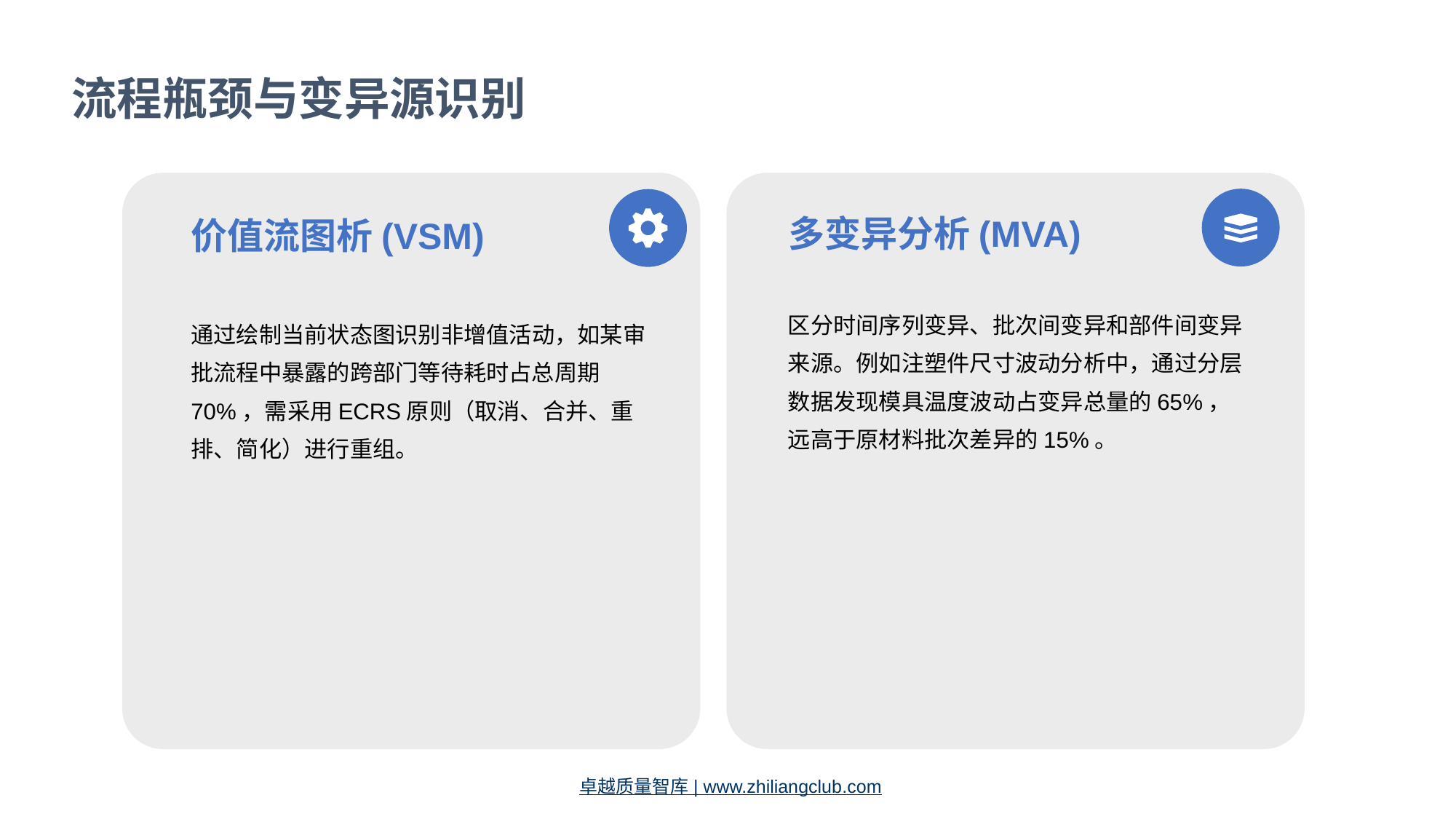

流程瓶颈与变异源识别

多变异分析(MVA)
价值流图析(VSM)

区分时间序列变异、批次间变异和部件间变异来源。例如注塑件尺寸波动分析中，通过分层数据发现模具温度波动占变异总量的65%，远高于原材料批次差异的15%。
通过绘制当前状态图识别非增值活动，如某审批流程中暴露的跨部门等待耗时占总周期70%，需采用ECRS原则（取消、合并、重排、简化）进行重组。